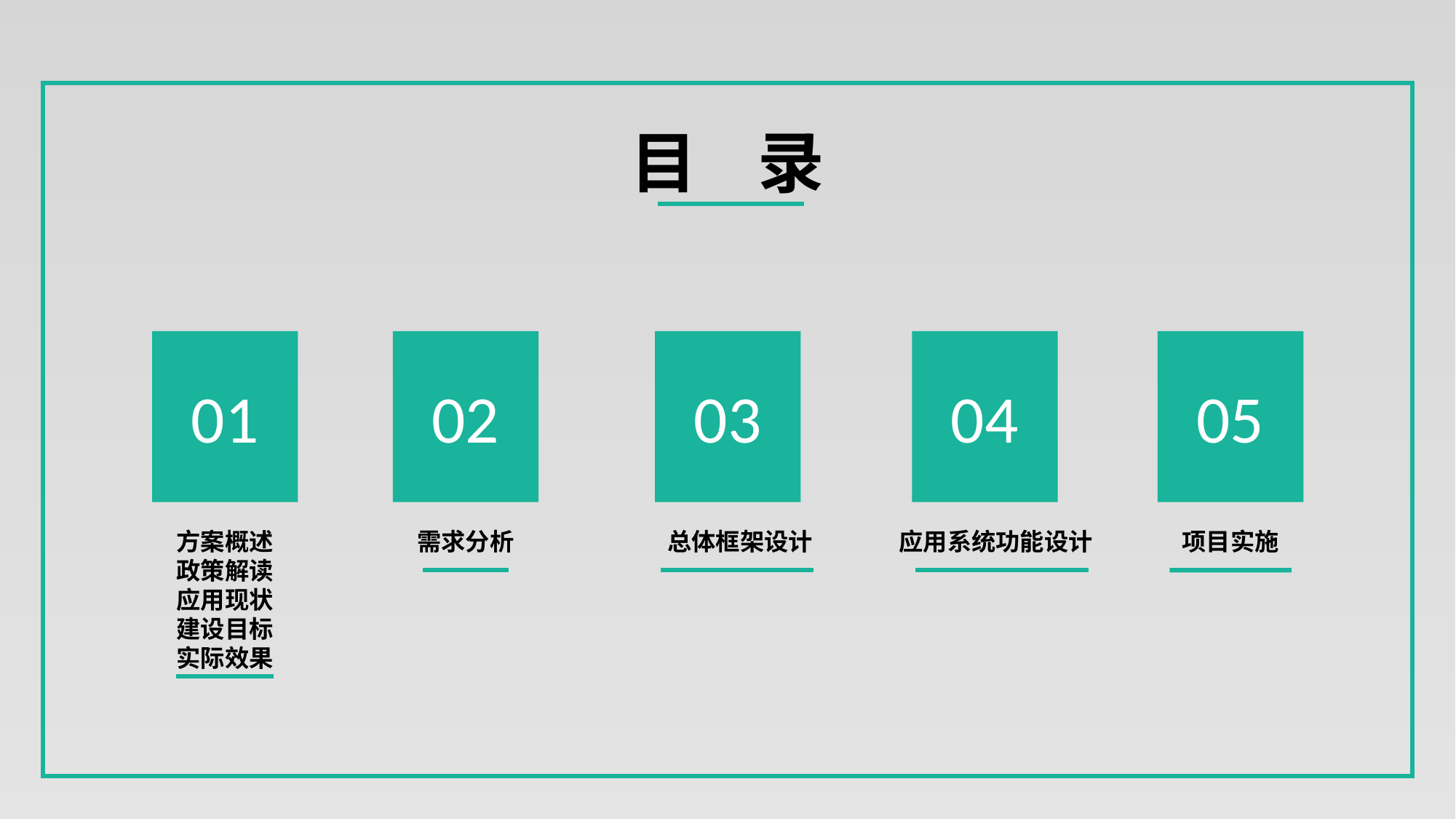

目    录
e7d195523061f1c021b92b3d25e54ab5e788c0576048880950C3AFFA1066A7153250F1349197BA8C5246BA9D557EC0274B8DA272D2431748978789E76D2CD7D1F11E7447C1D163F5D9CA1CD35DC7B6F05A820A97FDDF78B80358B1BA314023843540A85D6581570D3EB088FBA6B622EE6C196B4874584B4A7E669EF76F69533046BFB3103530D3171620163FD1EDF4A5
01
02
03
04
05
方案概述
政策解读
应用现状
建设目标
实际效果
需求分析
总体框架设计
应用系统功能设计
项目实施